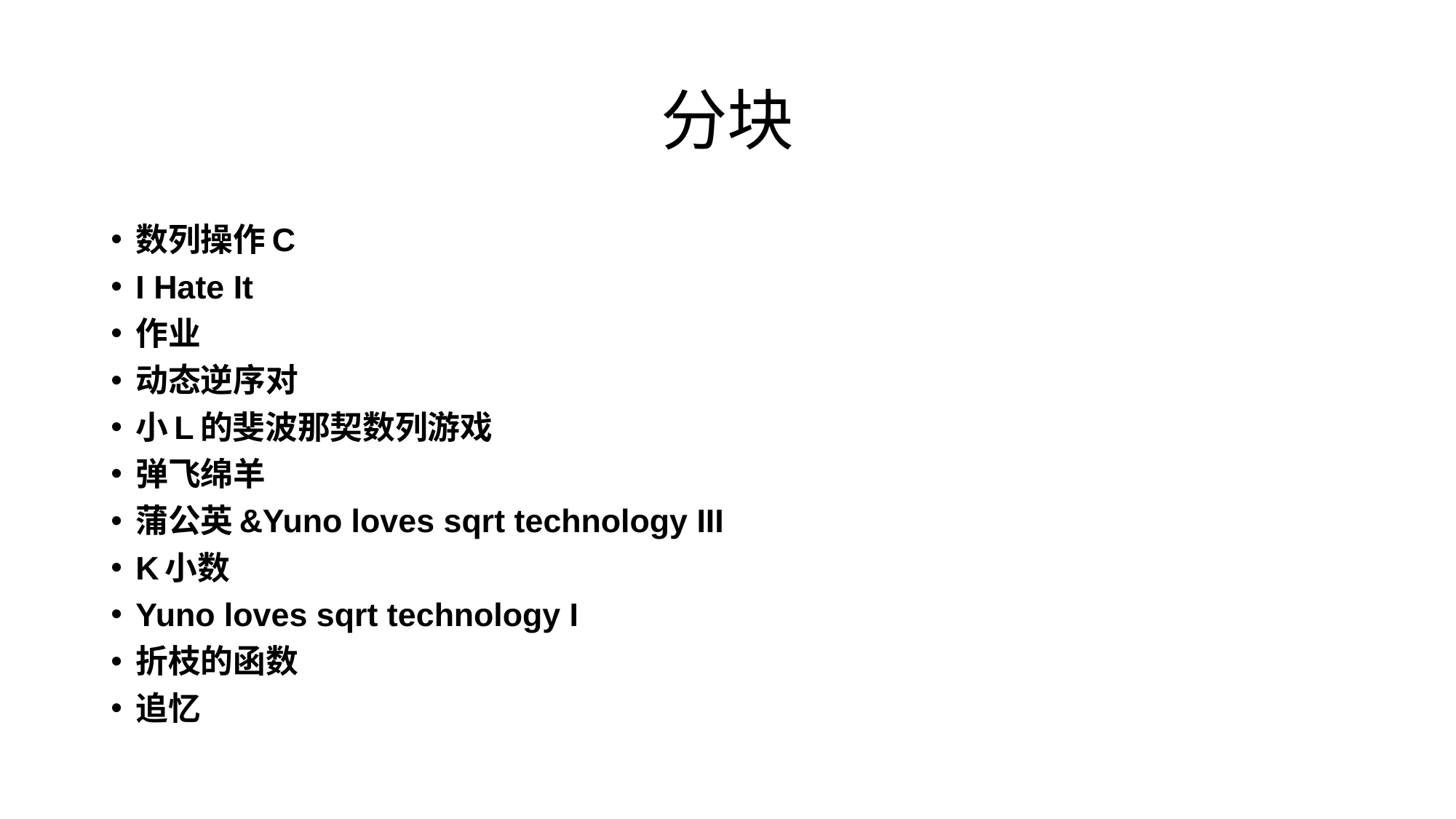

# 分块
数列操作C
I Hate It
作业
动态逆序对
小L的斐波那契数列游戏
弹飞绵羊
蒲公英&Yuno loves sqrt technology III
K小数
Yuno loves sqrt technology I
折枝的函数
追忆